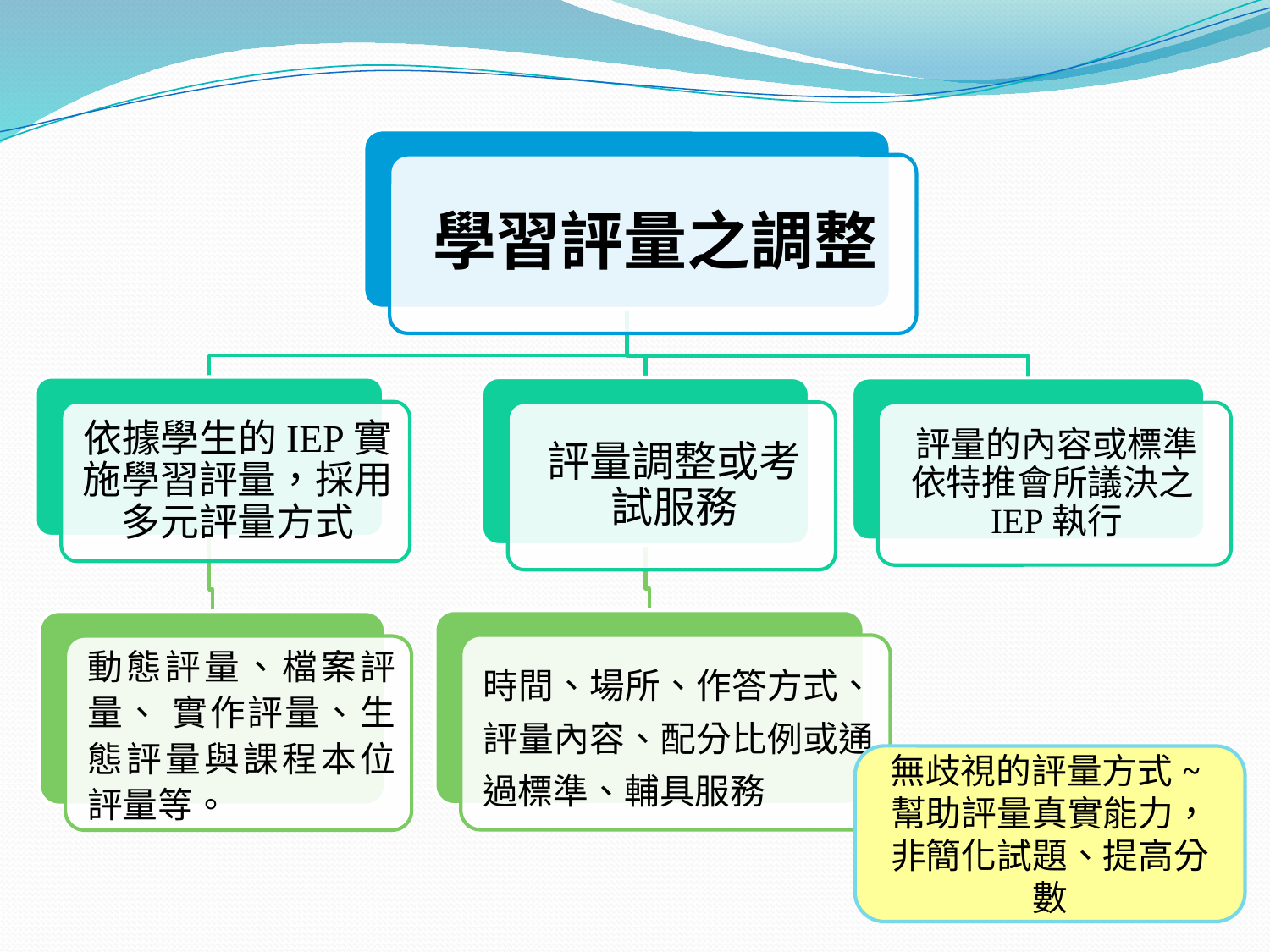

學習評量之調整
依據學生的IEP實施學習評量，採用多元評量方式
動態評量、檔案評量、 實作評量、生態評量與課程本位評量等。
評量調整或考試服務
時間、場所、作答方式、評量內容、配分比例或通過標準、輔具服務
評量的內容或標準依特推會所議決之IEP執行
無歧視的評量方式~幫助評量真實能力，非簡化試題、提高分數